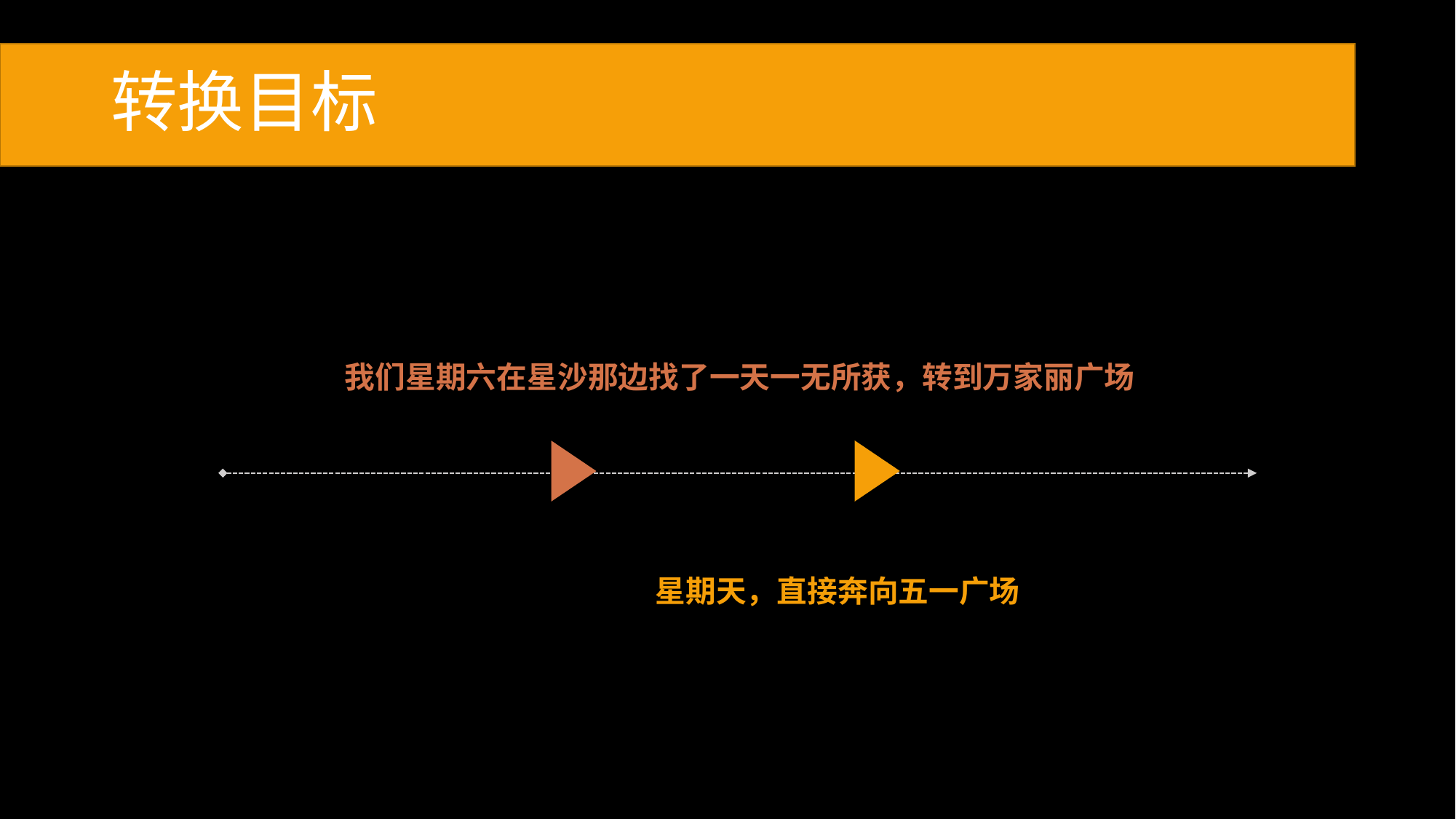

转换目标
我们星期六在星沙那边找了一天一无所获，转到万家丽广场

星期天，直接奔向五一广场